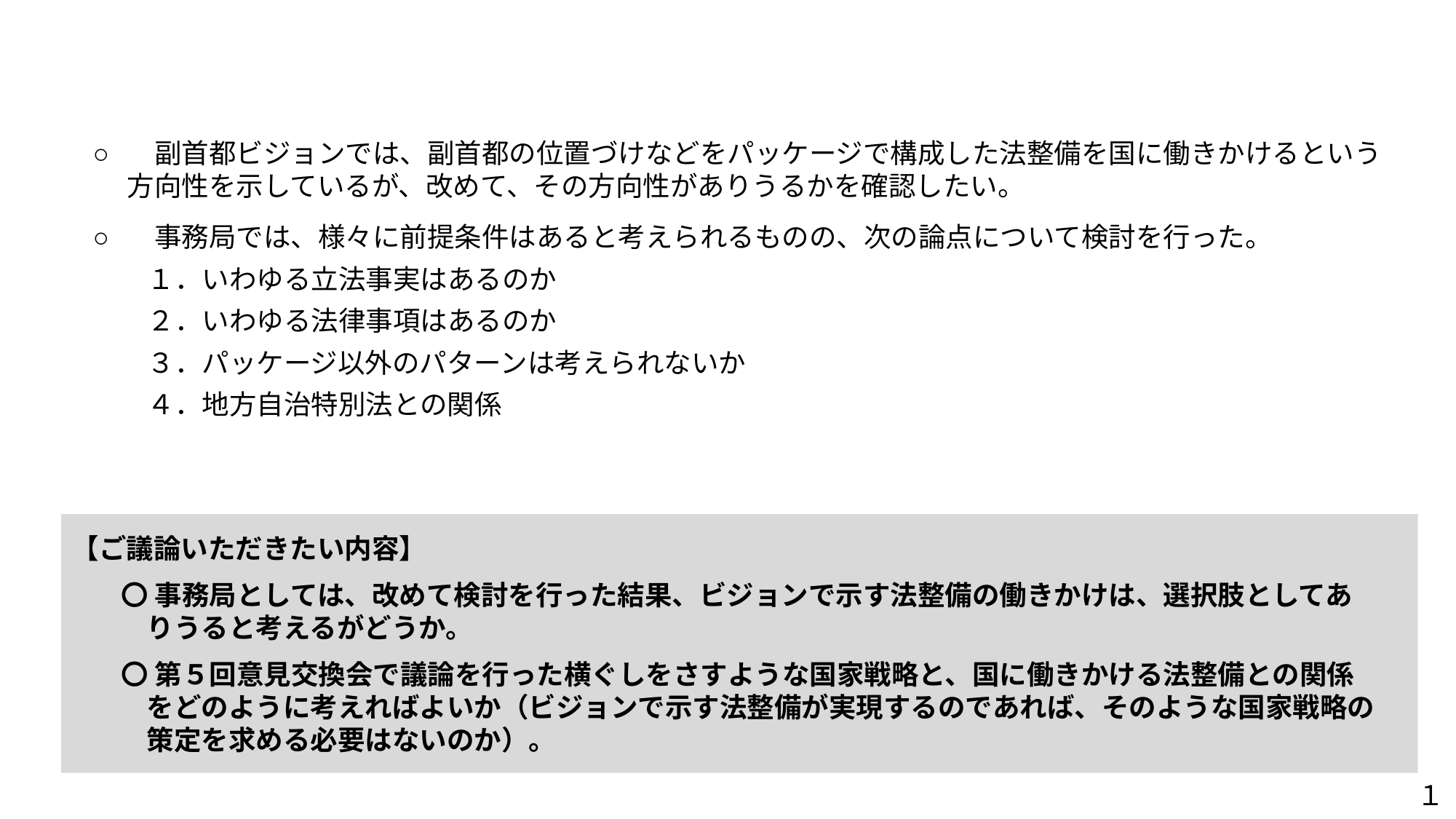

副首都ビジョンでは、副首都の位置づけなどをパッケージで構成した法整備を国に働きかけるという方向性を示しているが、改めて、その方向性がありうるかを確認したい。
　事務局では、様々に前提条件はあると考えられるものの、次の論点について検討を行った。
　　１．いわゆる立法事実はあるのか
　　２．いわゆる法律事項はあるのか
　　３．パッケージ以外のパターンは考えられないか
　　４．地方自治特別法との関係
【ご議論いただきたい内容】
　〇 事務局としては、改めて検討を行った結果、ビジョンで示す法整備の働きかけは、選択肢としてありうると考えるがどうか。
　〇 第５回意見交換会で議論を行った横ぐしをさすような国家戦略と、国に働きかける法整備との関係をどのように考えればよいか（ビジョンで示す法整備が実現するのであれば、そのような国家戦略の策定を求める必要はないのか）。
１